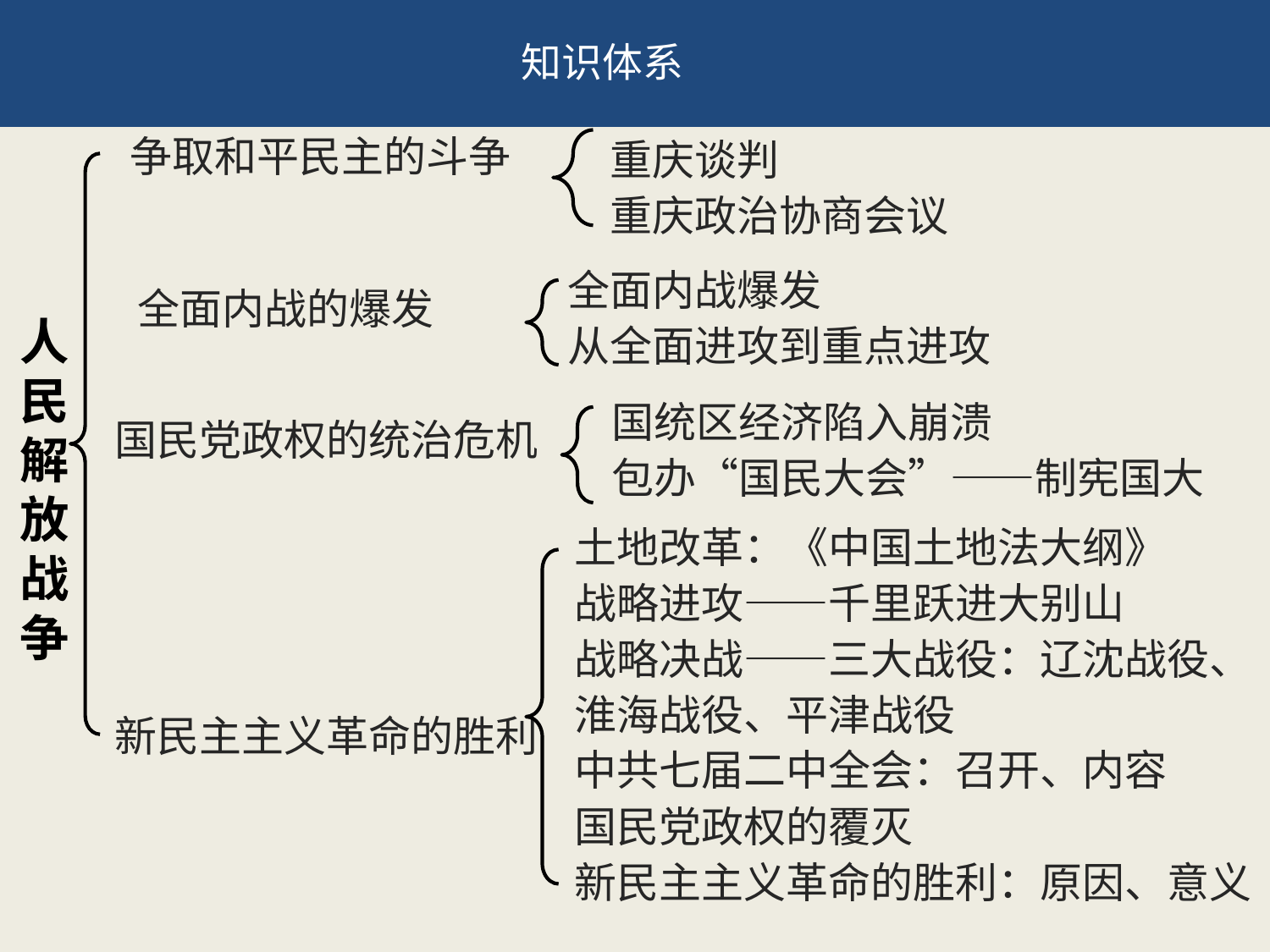

# 知识体系
重庆谈判
重庆政治协商会议
争取和平民主的斗争

全面内战爆发
从全面进攻到重点进攻

全面内战的爆发
人民解放战争
国统区经济陷入崩溃
包办“国民大会”——制宪国大
国民党政权的统治危机

土地改革：《中国土地法大纲》
战略进攻——千里跃进大别山
战略决战——三大战役：辽沈战役、淮海战役、平津战役
中共七届二中全会：召开、内容
国民党政权的覆灭
新民主主义革命的胜利：原因、意义

新民主主义革命的胜利